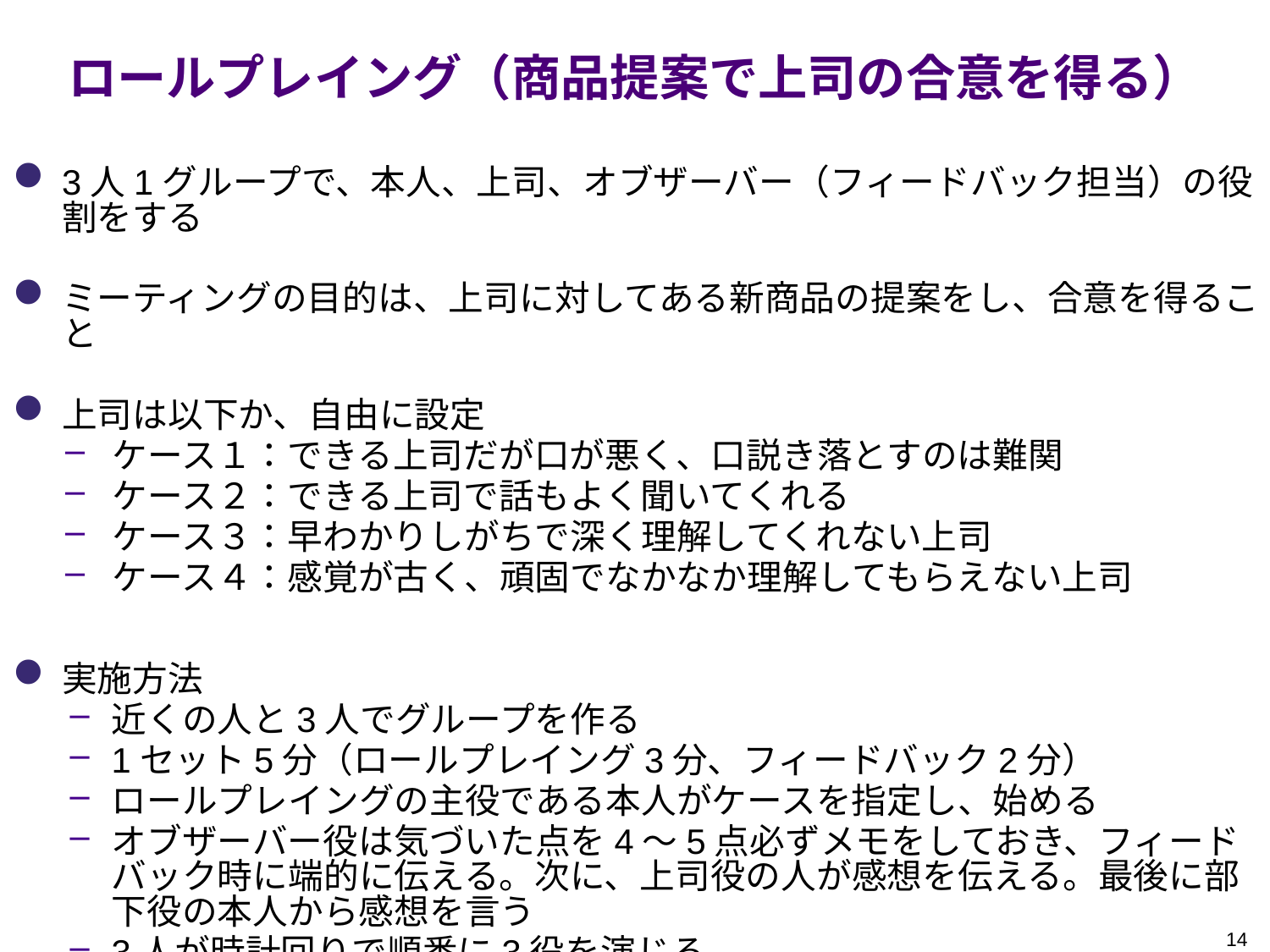

# ロールプレイング（商品提案で上司の合意を得る）
3人1グループで、本人、上司、オブザーバー（フィードバック担当）の役割をする

ミーティングの目的は、上司に対してある新商品の提案をし、合意を得ること

上司は以下か、自由に設定
ケース１：できる上司だが口が悪く、口説き落とすのは難関
ケース２：できる上司で話もよく聞いてくれる
ケース３：早わかりしがちで深く理解してくれない上司
ケース４：感覚が古く、頑固でなかなか理解してもらえない上司

実施方法
近くの人と3人でグループを作る
1セット5分（ロールプレイング3分、フィードバック2分）
ロールプレイングの主役である本人がケースを指定し、始める
オブザーバー役は気づいた点を4～5点必ずメモをしておき、フィードバック時に端的に伝える。次に、上司役の人が感想を伝える。最後に部下役の本人から感想を言う
3人が時計回りで順番に3役を演じる
14